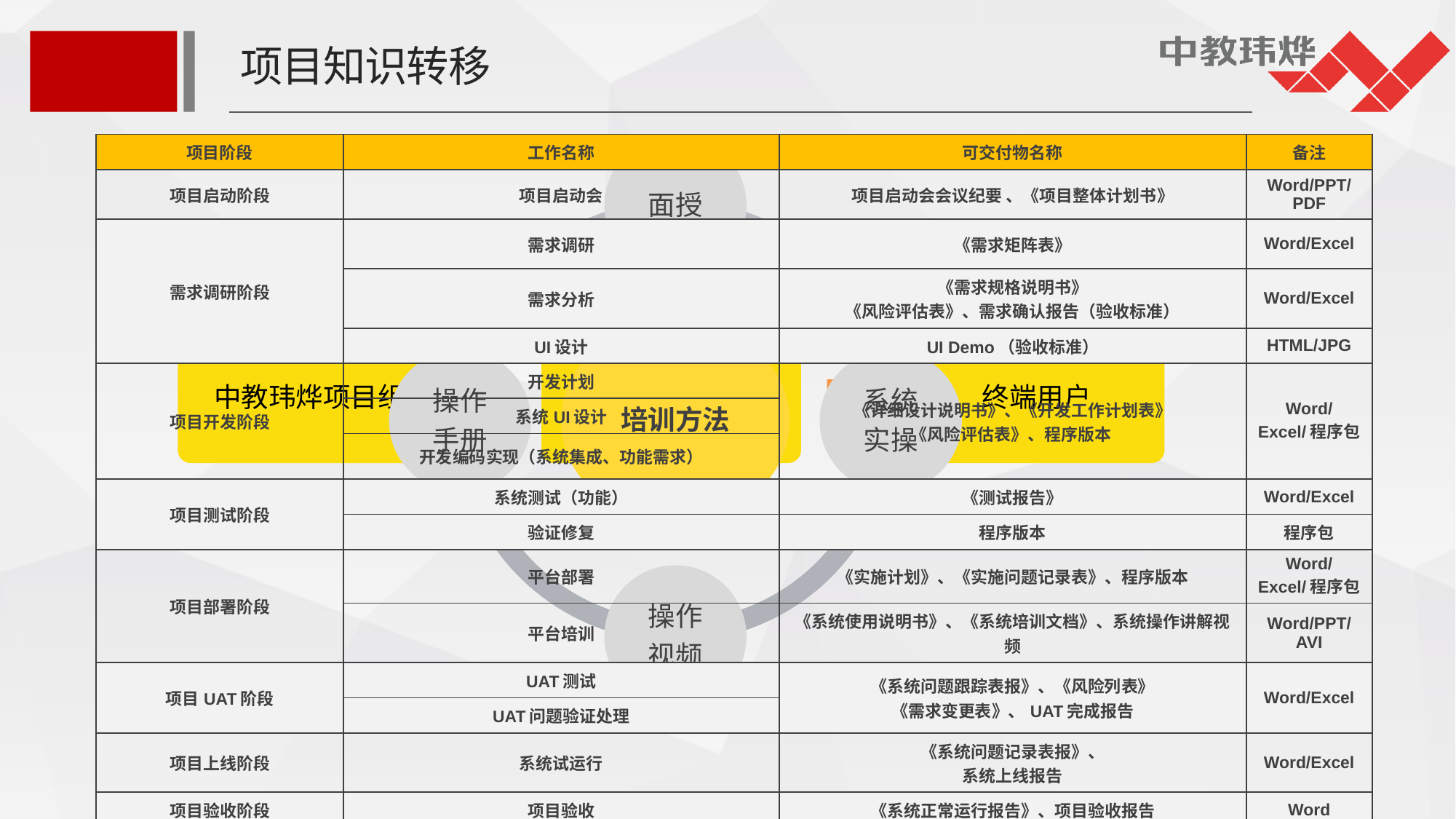

项目知识转移
培训方法
面授
系统
实操
操作
视频
操作
手册
| 项目阶段 | 工作名称 | 可交付物名称 | 备注 |
| --- | --- | --- | --- |
| 项目启动阶段 | 项目启动会 | 项目启动会会议纪要 、《项目整体计划书》 | Word/PPT/PDF |
| 需求调研阶段 | 需求调研 | 《需求矩阵表》 | Word/Excel |
|  | 需求分析 | 《需求规格说明书》 《风险评估表》、需求确认报告（验收标准） | Word/Excel |
|  | UI设计 | UI Demo（验收标准） | HTML/JPG |
| 项目开发阶段 | 开发计划 | 《详细设计说明书》、《开发工作计划表》 《风险评估表》、程序版本 | Word/Excel/程序包 |
|  | 系统UI设计 |  |  |
|  | 开发编码实现（系统集成、功能需求） |  |  |
| 项目测试阶段 | 系统测试（功能） | 《测试报告》 | Word/Excel |
|  | 验证修复 | 程序版本 | 程序包 |
| 项目部署阶段 | 平台部署 | 《实施计划》、《实施问题记录表》、程序版本 | Word/Excel/程序包 |
|  | 平台培训 | 《系统使用说明书》、《系统培训文档》、系统操作讲解视频 | Word/PPT/AVI |
| 项目UAT阶段 | UAT测试 | 《系统问题跟踪表报》、《风险列表》 《需求变更表》、UAT完成报告 | Word/Excel |
|  | UAT问题验证处理 |  |  |
| 项目上线阶段 | 系统试运行 | 《系统问题记录表报》、 系统上线报告 | Word/Excel |
| 项目验收阶段 | 项目验收 | 《系统正常运行报告》、项目验收报告 | Word |
中教玮烨项目组

项目组
业务关键用户

终端用户